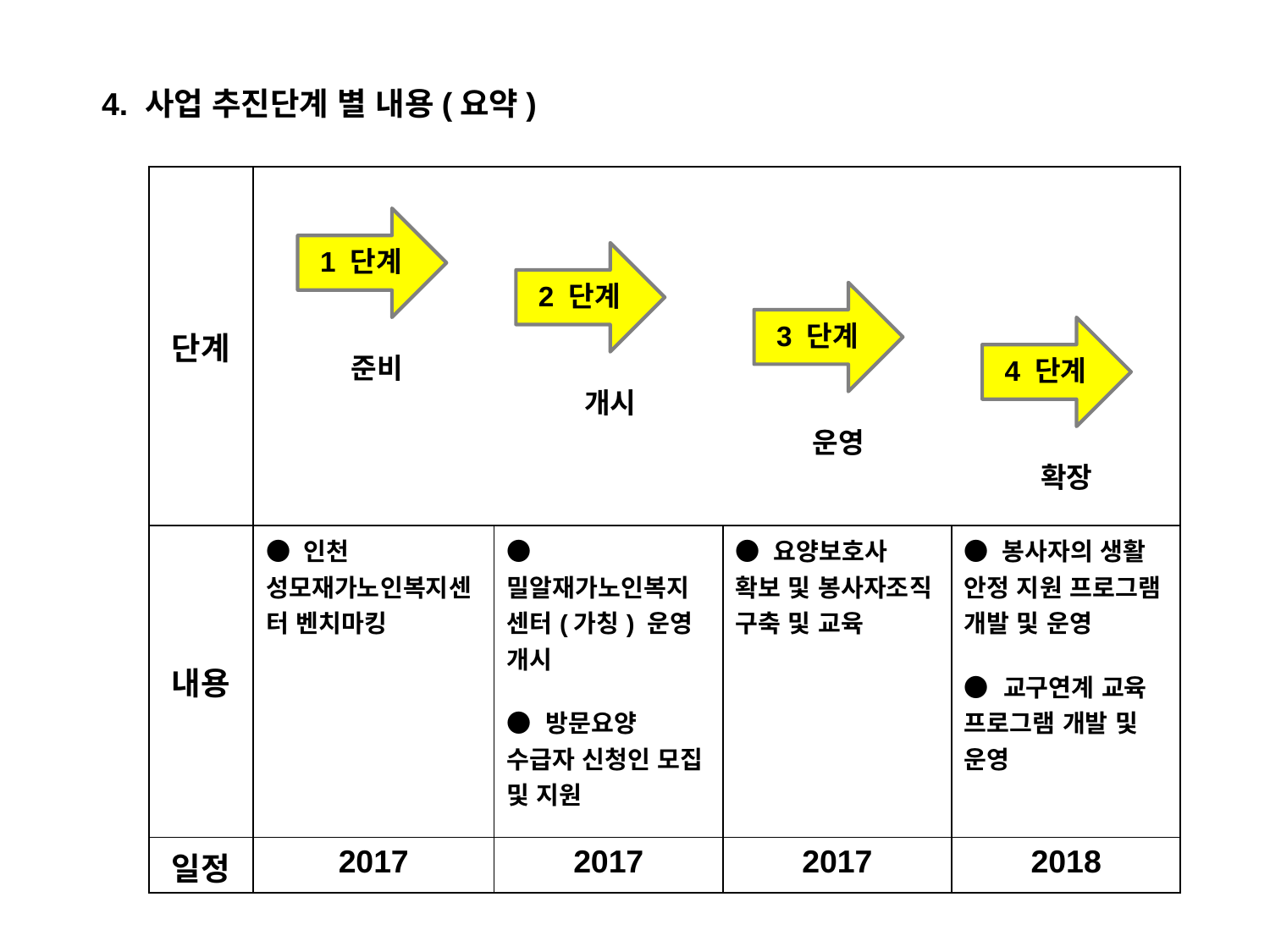

4. 사업 추진단계 별 내용(요약)
| 단계 |  |  |  |  |
| --- | --- | --- | --- | --- |
| 내용 | ● 인천 성모재가노인복지센터 벤치마킹 | ● 밀알재가노인복지센터(가칭) 운영 개시 ● 방문요양 수급자 신청인 모집 및 지원 | ● 요양보호사 확보 및 봉사자조직 구축 및 교육 | ● 봉사자의 생활 안정 지원 프로그램 개발 및 운영 ● 교구연계 교육 프로그램 개발 및 운영 |
| 일정 | 2017 | 2017 | 2017 | 2018 |

1 단계

2 단계

3 단계

준비
4 단계
개시
운영
확장